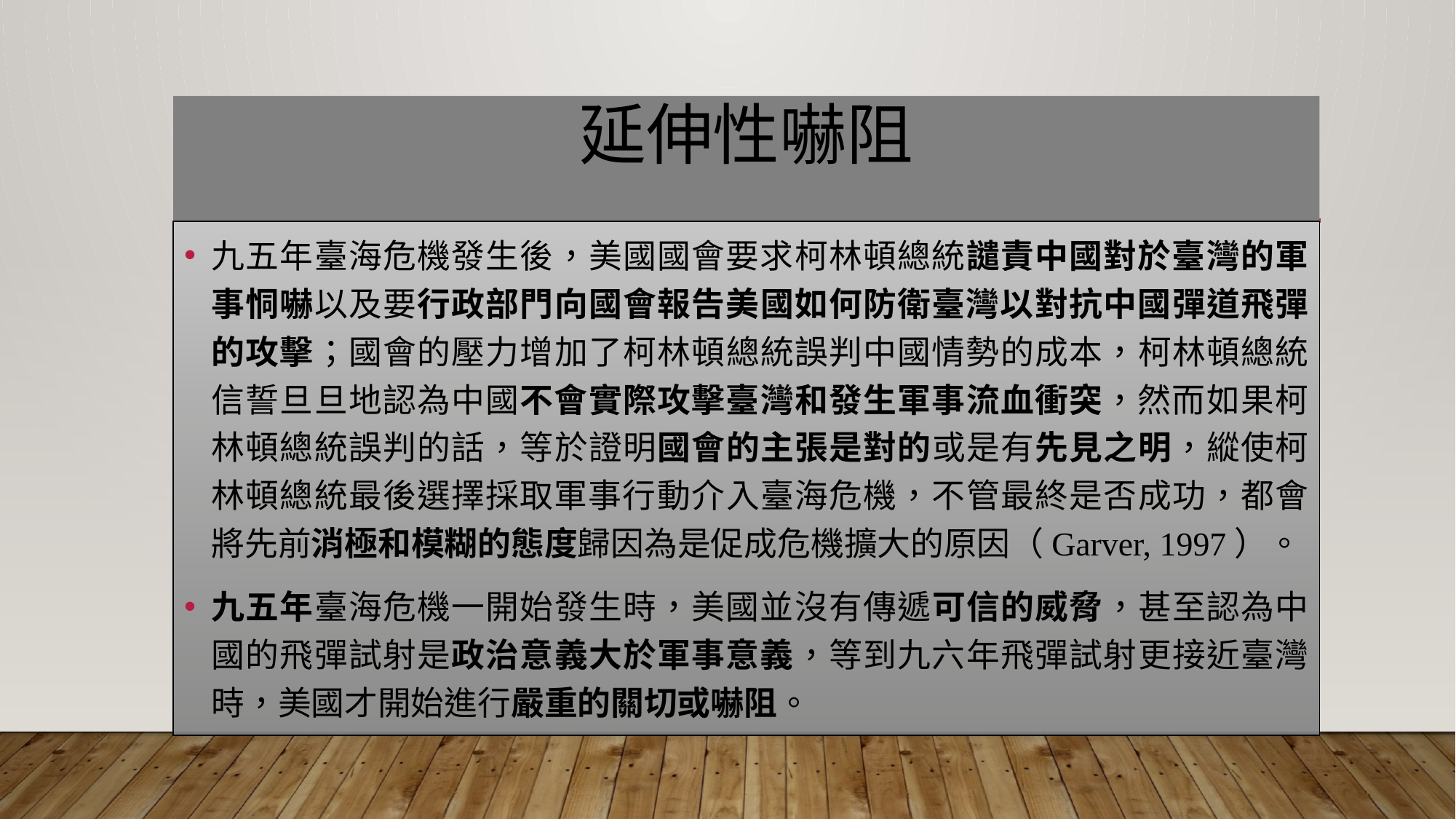

# 延伸性嚇阻
九五年臺海危機發生後，美國國會要求柯林頓總統譴責中國對於臺灣的軍事恫嚇以及要行政部門向國會報告美國如何防衛臺灣以對抗中國彈道飛彈的攻擊；國會的壓力增加了柯林頓總統誤判中國情勢的成本，柯林頓總統信誓旦旦地認為中國不會實際攻擊臺灣和發生軍事流血衝突，然而如果柯林頓總統誤判的話，等於證明國會的主張是對的或是有先見之明，縱使柯林頓總統最後選擇採取軍事行動介入臺海危機，不管最終是否成功，都會將先前消極和模糊的態度歸因為是促成危機擴大的原因（Garver, 1997）。
九五年臺海危機一開始發生時，美國並沒有傳遞可信的威脅，甚至認為中國的飛彈試射是政治意義大於軍事意義，等到九六年飛彈試射更接近臺灣時，美國才開始進行嚴重的關切或嚇阻。